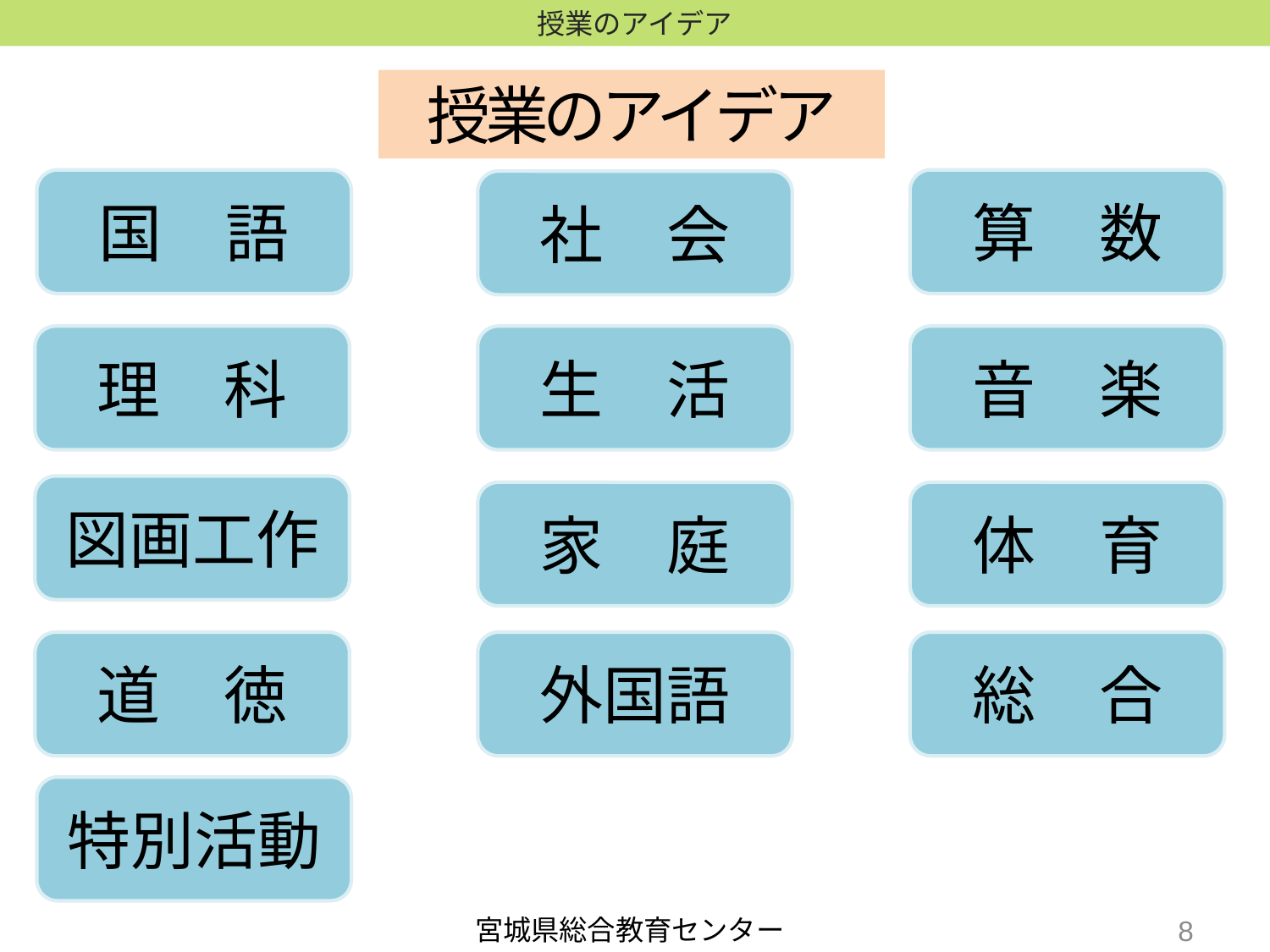

授業のアイデア
国　語
算　数
社　会
理　科
生　活
音　楽
図画工作
家　庭
体　育
道　徳
外国語
総　合
特別活動
8